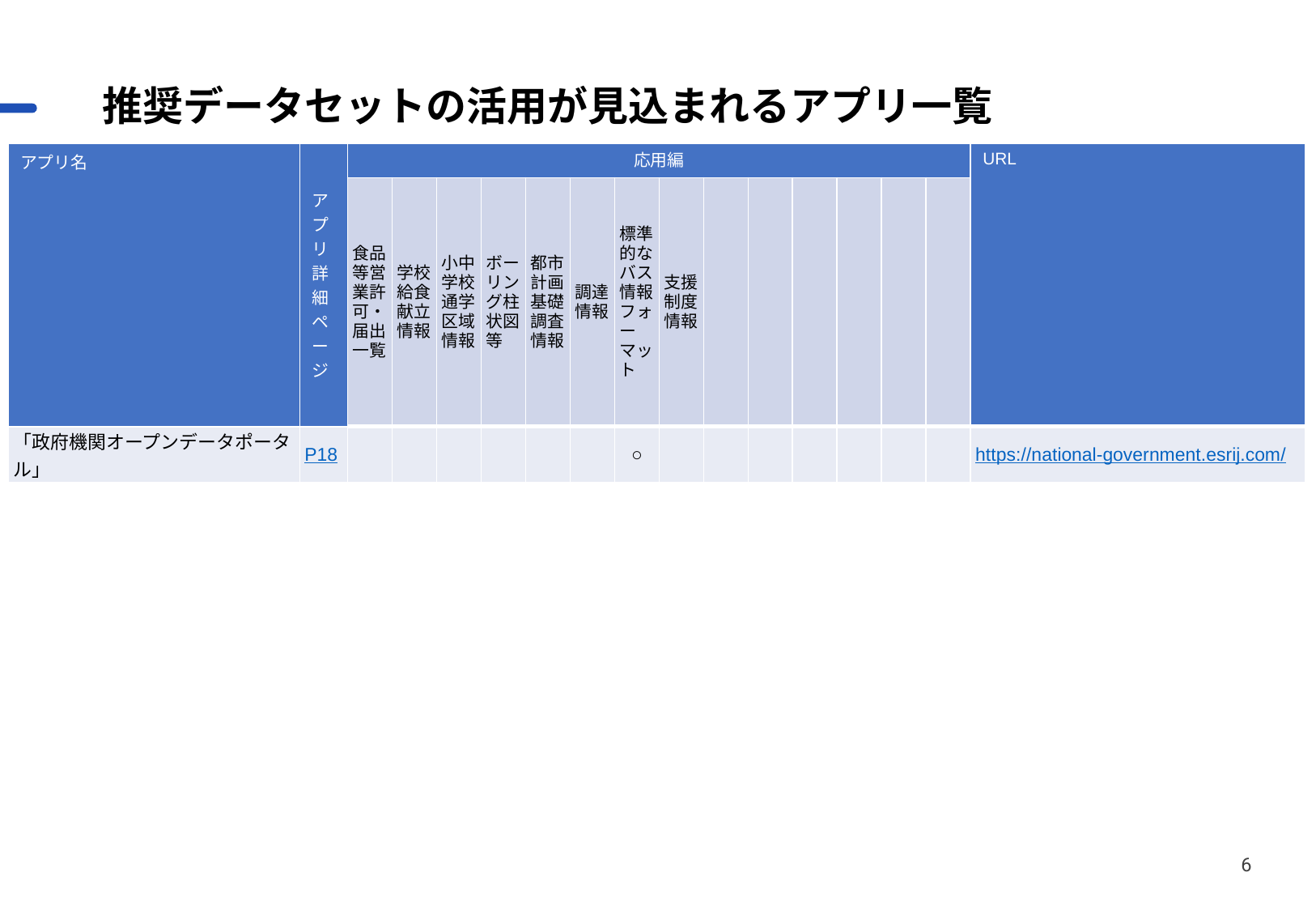

# 推奨データセットの活用が見込まれるアプリ一覧
| アプリ名 | アプリ詳細ページ | 応用編 |  |  |  |  |  |  |  |  |  |  |  |  |  | URL |
| --- | --- | --- | --- | --- | --- | --- | --- | --- | --- | --- | --- | --- | --- | --- | --- | --- |
|  |  | 食品等営業許可・届出一覧 | 学校給食献立情報 | 小中学校通学区域情報 | ボーリング柱状図等 | 都市計画基礎調査情報 | 調達情報 | 標準的なバス情報フォーマット | 支援制度情報 |  |  |  |  |  |  |  |
| 「政府機関オープンデータポータル」 | P18 |  |  |  |  |  |  | ○ |  |  |  |  |  |  |  | https://national-government.esrij.com/ |
6